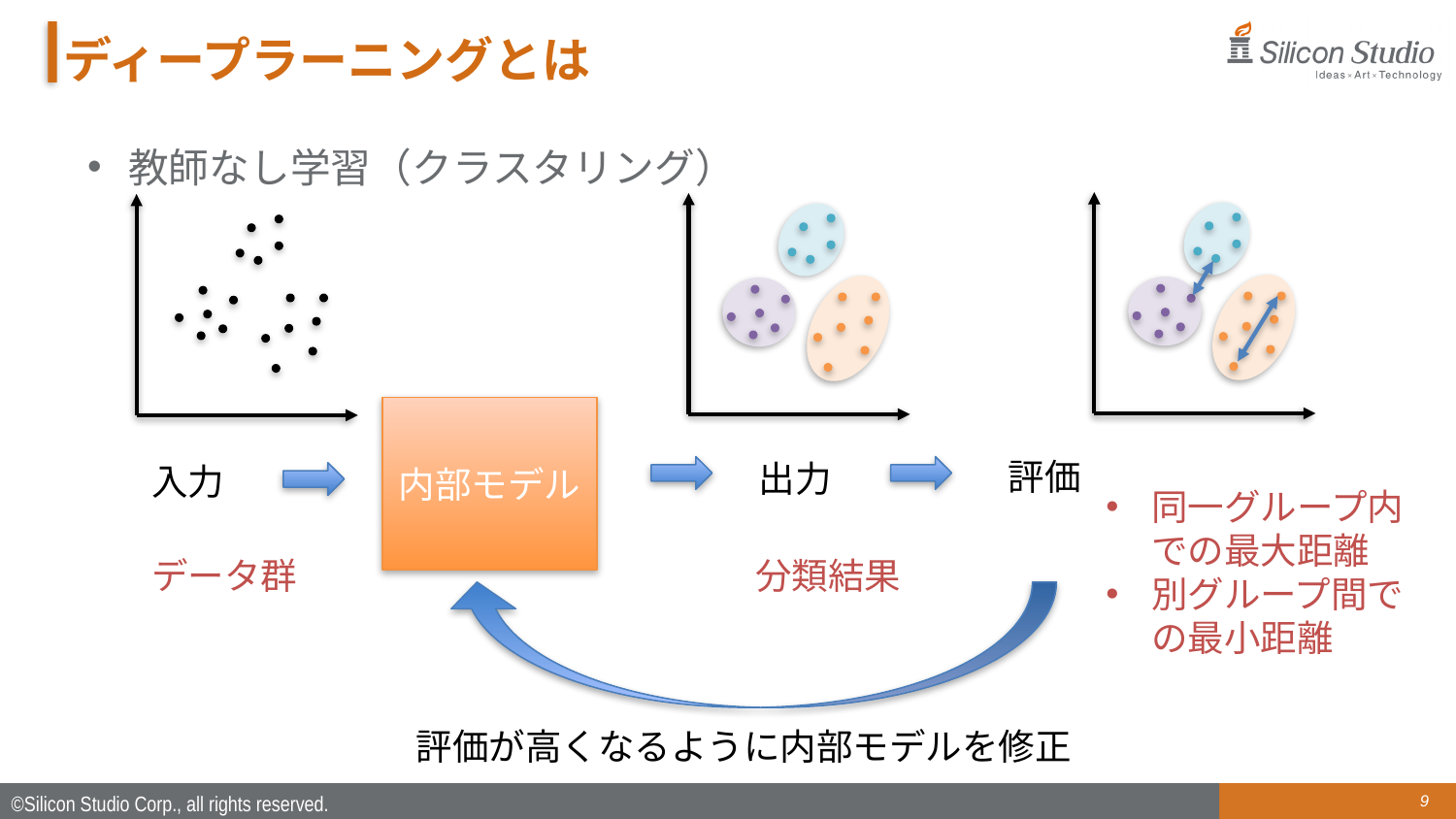

# ディープラーニングとは
教師なし学習（クラスタリング）

内部モデル
評価
出力
入力

同一グループ内での最大距離
別グループ間での最小距離
データ群
分類結果

評価が高くなるように内部モデルを修正